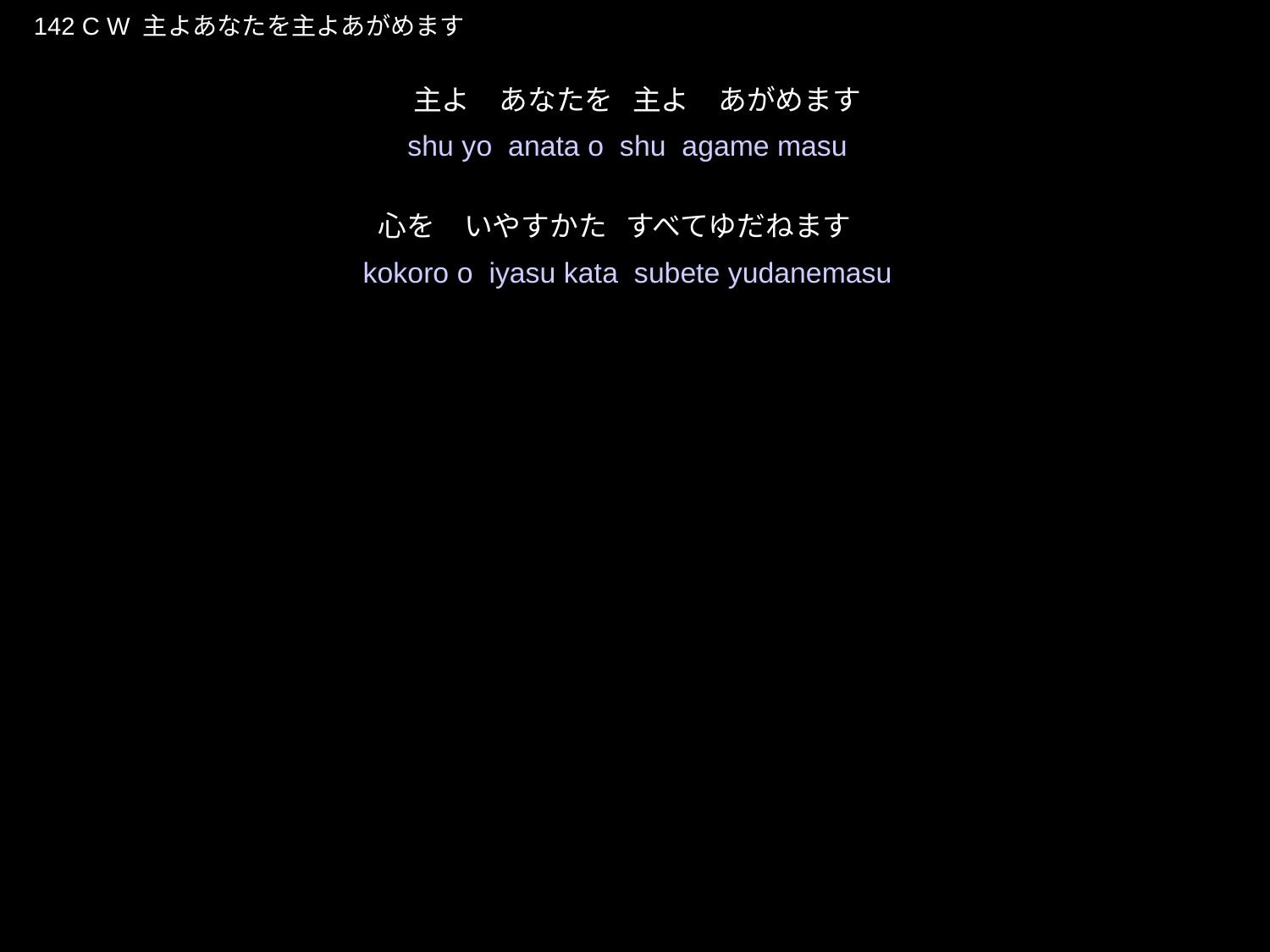

しゅよあなたをしゅよあがめます
★W
142 C W 主よあなたを主よあがめます
主よ　あなたを   主よ　あがめます
心を　いやすかた   すべてゆだねます
★２
shu yo  anata o  shu  agame masu
kokoro o  iyasu kata  subete yudanemasu